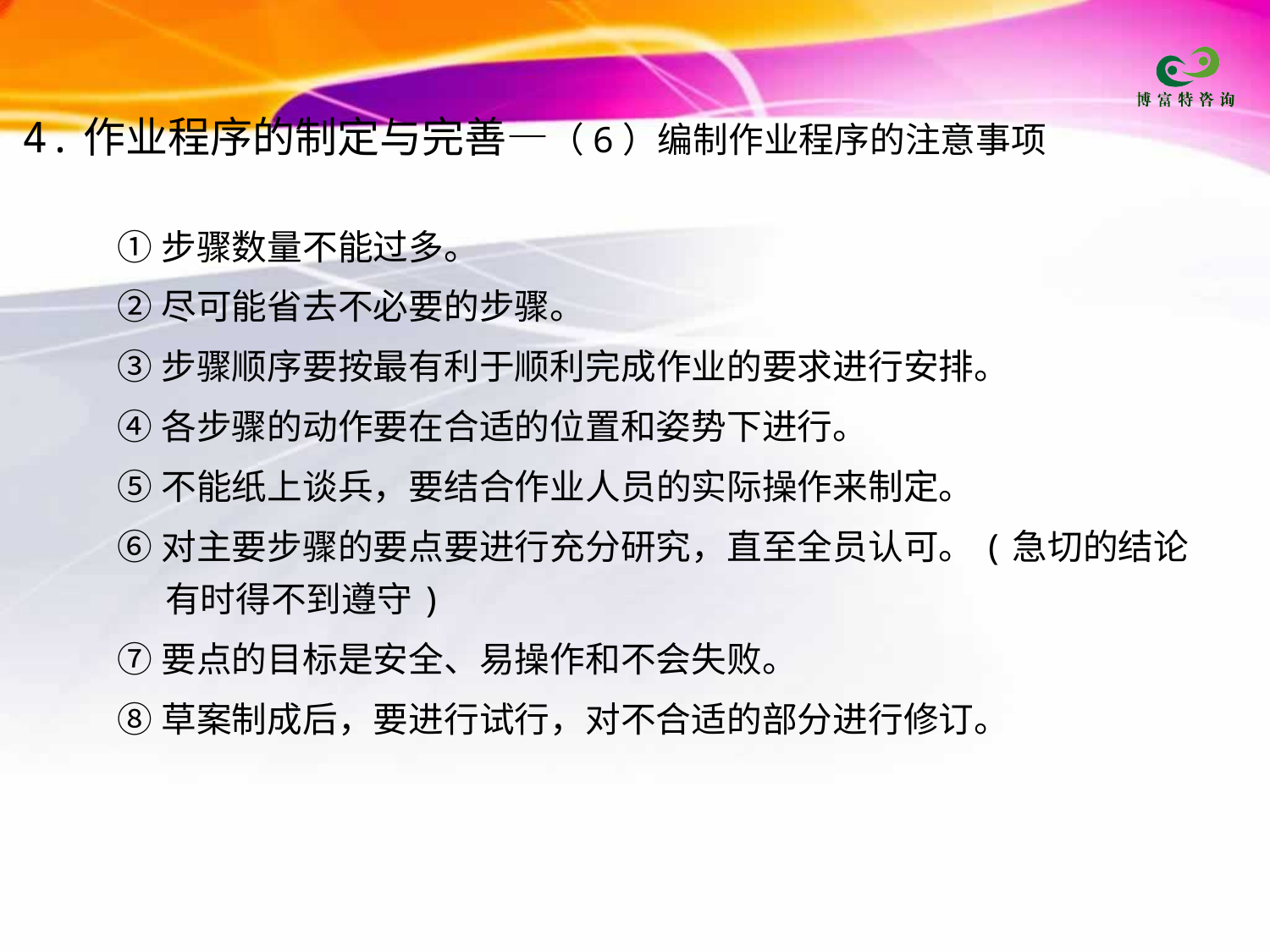

4.作业程序的制定与完善—（6）编制作业程序的注意事项
①步骤数量不能过多。
②尽可能省去不必要的步骤。
③步骤顺序要按最有利于顺利完成作业的要求进行安排。
④各步骤的动作要在合适的位置和姿势下进行。
⑤不能纸上谈兵，要结合作业人员的实际操作来制定。
⑥对主要步骤的要点要进行充分研究，直至全员认可。(急切的结论有时得不到遵守)
⑦要点的目标是安全、易操作和不会失败。
⑧草案制成后，要进行试行，对不合适的部分进行修订。